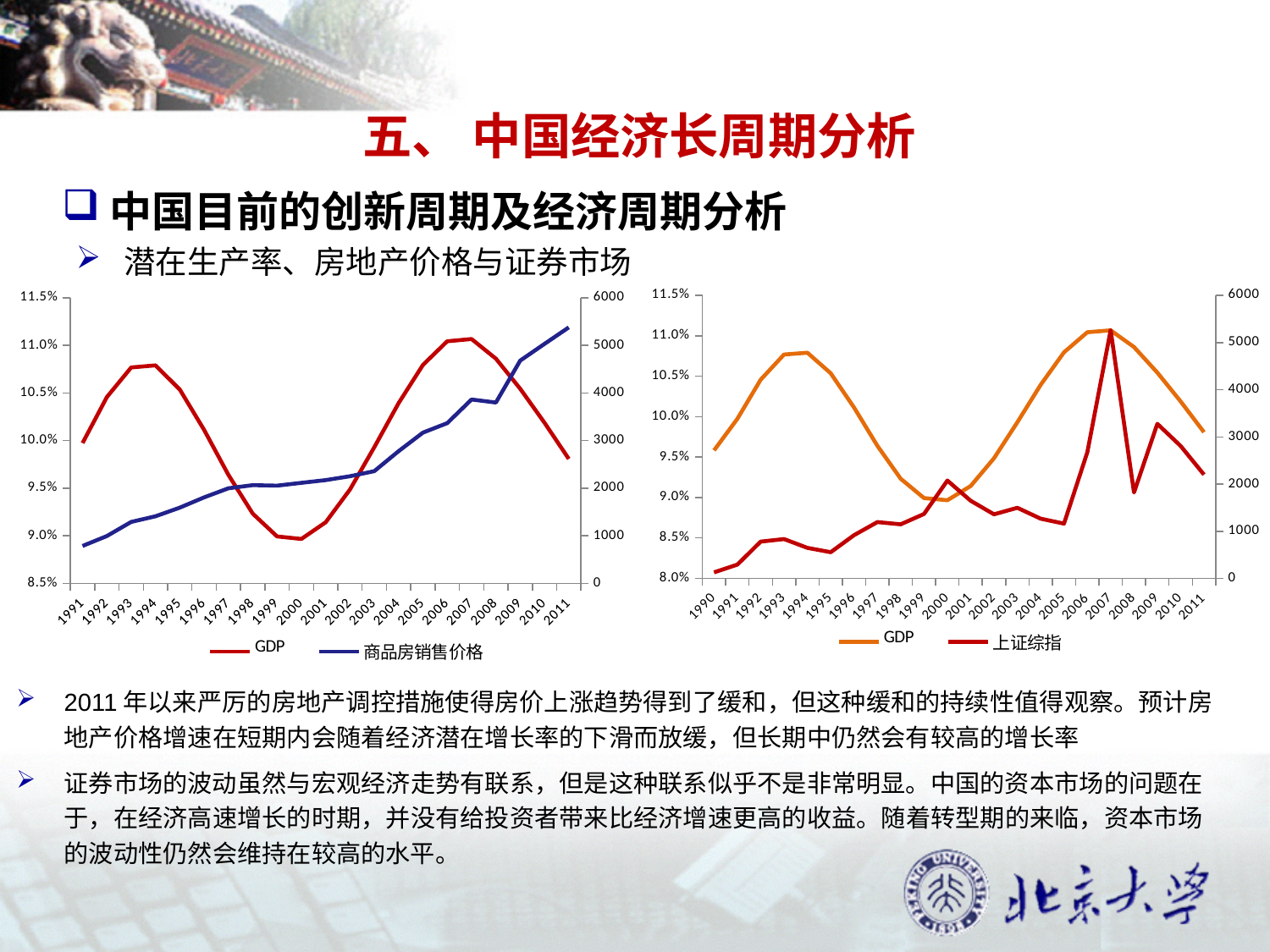

五、 中国经济长周期分析
中国目前的创新周期及经济周期分析
潜在生产率、房地产价格与证券市场

### Chart

| Category |  |  |
|---|---|---|
| 1990 | 0.0958340629406414 | 127.61 |
| 1991 | 0.0997420744601852 | 292.75 |
| 1992 | 0.10457801389574985 | 780.39 |
| 1993 | 0.10768520629588622 | 833.8 |
| 1994 | 0.107903856153313 | 647.87 |
| 1995 | 0.10536675970891644 | 555.2800000000005 |
| 1996 | 0.10113055895744602 | 917.02 |
| 1997 | 0.0963972255053002 | 1194.09 |
| 1998 | 0.09232350860057419 | 1146.7 |
| 1999 | 0.08993026847115403 | 1366.58 |
| 2000 | 0.08966542500090277 | 2073.48 |
| 2001 | 0.09141968733483466 | 1645.97 |
| 2002 | 0.09485714761793253 | 1357.6499999999999 |
| 2003 | 0.09930511050178101 | 1497.04 |
| 2004 | 0.10393659473325036 | 1266.5 |
| 2005 | 0.107952414639139 | 1161.06 |
| 2006 | 0.11043592075691436 | 2675.470000000001 |
| 2007 | 0.11067236703847902 | 5261.56 |
| 2008 | 0.10860957060545925 | 1820.81 |
| 2009 | 0.10544845389794173 | 3277.14 |
| 2010 | 0.101885556531795 | 2808.08 |
| 2011 | 0.09807947996697017 | 2199.42 |

### Chart

| Category |  |  |
|---|---|---|
| 1991 | 0.0997420744601852 | 786.0 |
| 1992 | 0.10457801389574985 | 995.0 |
| 1993 | 0.10768520629588622 | 1291.0 |
| 1994 | 0.107903856153313 | 1409.0 |
| 1995 | 0.1053667597089165 | 1591.0 |
| 1996 | 0.10113055895744602 | 1806.0 |
| 1997 | 0.0963972255053002 | 1997.0 |
| 1998 | 0.09232350860057419 | 2063.0 |
| 1999 | 0.08993026847115403 | 2053.0 |
| 2000 | 0.08966542500090284 | 2112.0 |
| 2001 | 0.09141968733483466 | 2170.0 |
| 2002 | 0.09485714761793253 | 2250.0 |
| 2003 | 0.09930511050178101 | 2359.0 |
| 2004 | 0.10393659473325041 | 2778.0 |
| 2005 | 0.107952414639139 | 3168.0 |
| 2006 | 0.11043592075691441 | 3367.0 |
| 2007 | 0.11067236703847902 | 3864.0 |
| 2008 | 0.10860957060545928 | 3800.0 |
| 2009 | 0.10544845389794168 | 4681.0 |
| 2010 | 0.101885556531795 | 5032.0 |
| 2011 | 0.09807947996697021 | 5379.0 |
2011年以来严厉的房地产调控措施使得房价上涨趋势得到了缓和，但这种缓和的持续性值得观察。预计房地产价格增速在短期内会随着经济潜在增长率的下滑而放缓，但长期中仍然会有较高的增长率
证券市场的波动虽然与宏观经济走势有联系，但是这种联系似乎不是非常明显。中国的资本市场的问题在于，在经济高速增长的时期，并没有给投资者带来比经济增速更高的收益。随着转型期的来临，资本市场的波动性仍然会维持在较高的水平。